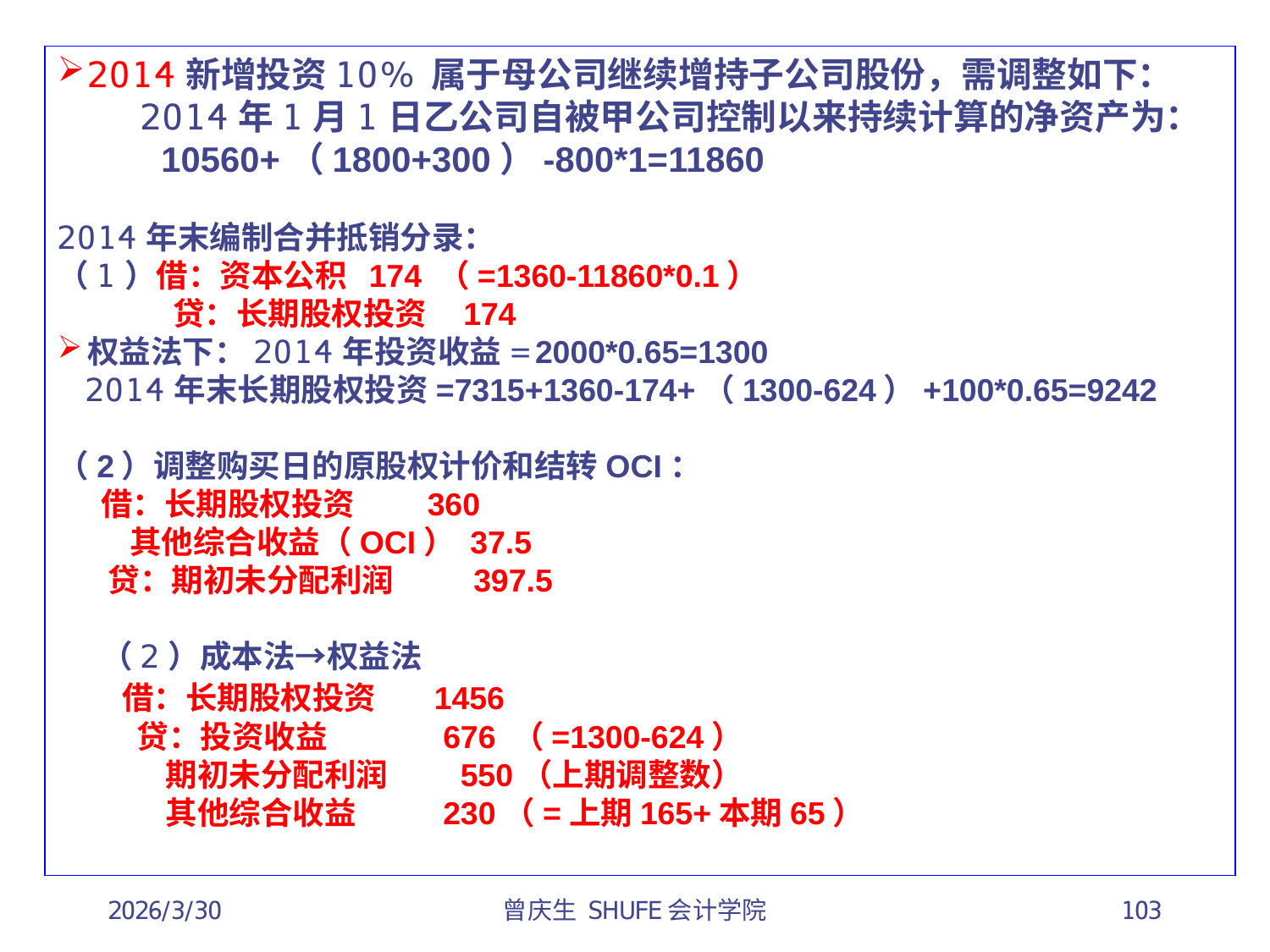

2014新增投资10%属于母公司继续增持子公司股份，需调整如下：
        2014年1月1日乙公司自被甲公司控制以来持续计算的净资产为：
          10560+（1800+300）-800*1=11860

2014年末编制合并抵销分录：
（1）借：资本公积  174 （=1360-11860*0.1）
               贷：长期股权投资    174
权益法下：2014年投资收益=2000*0.65=1300
   2014年末长期股权投资=7315+1360-174+（1300-624）+100*0.65=9242

（2）调整购买日的原股权计价和结转OCI：
     借：长期股权投资         360
         其他综合收益（OCI） 37.5
      贷：期初未分配利润          397.5

     （2）成本法→权益法
       借：长期股权投资       1456
          贷：投资收益               676 （=1300-624）
              期初未分配利润         550（上期调整数）
              其他综合收益           230（=上期165+本期65）

2026/3/30
曾庆生 SHUFE会计学院
103